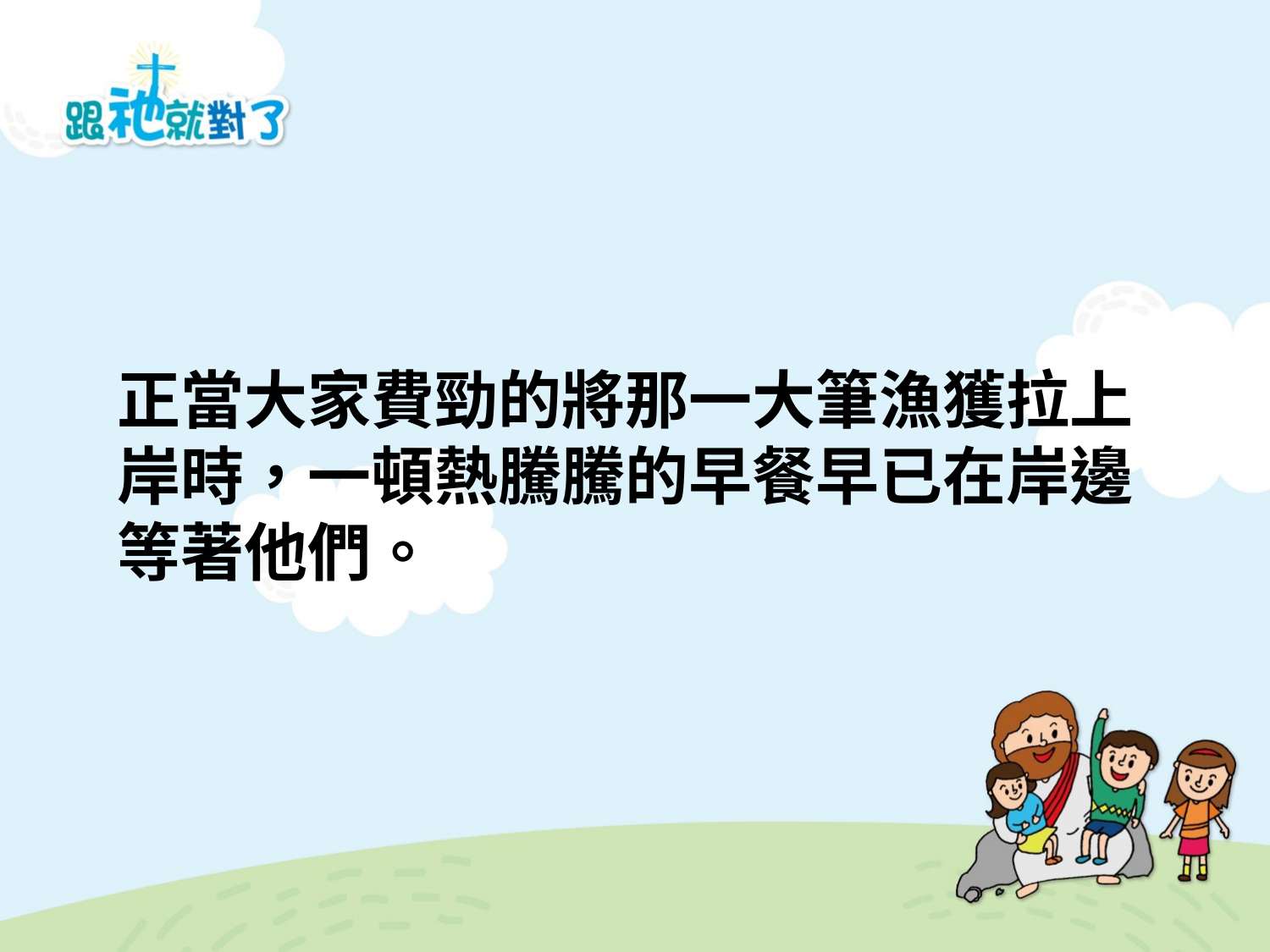

正當大家費勁的將那一大筆漁獲拉上岸時，一頓熱騰騰的早餐早已在岸邊等著他們。